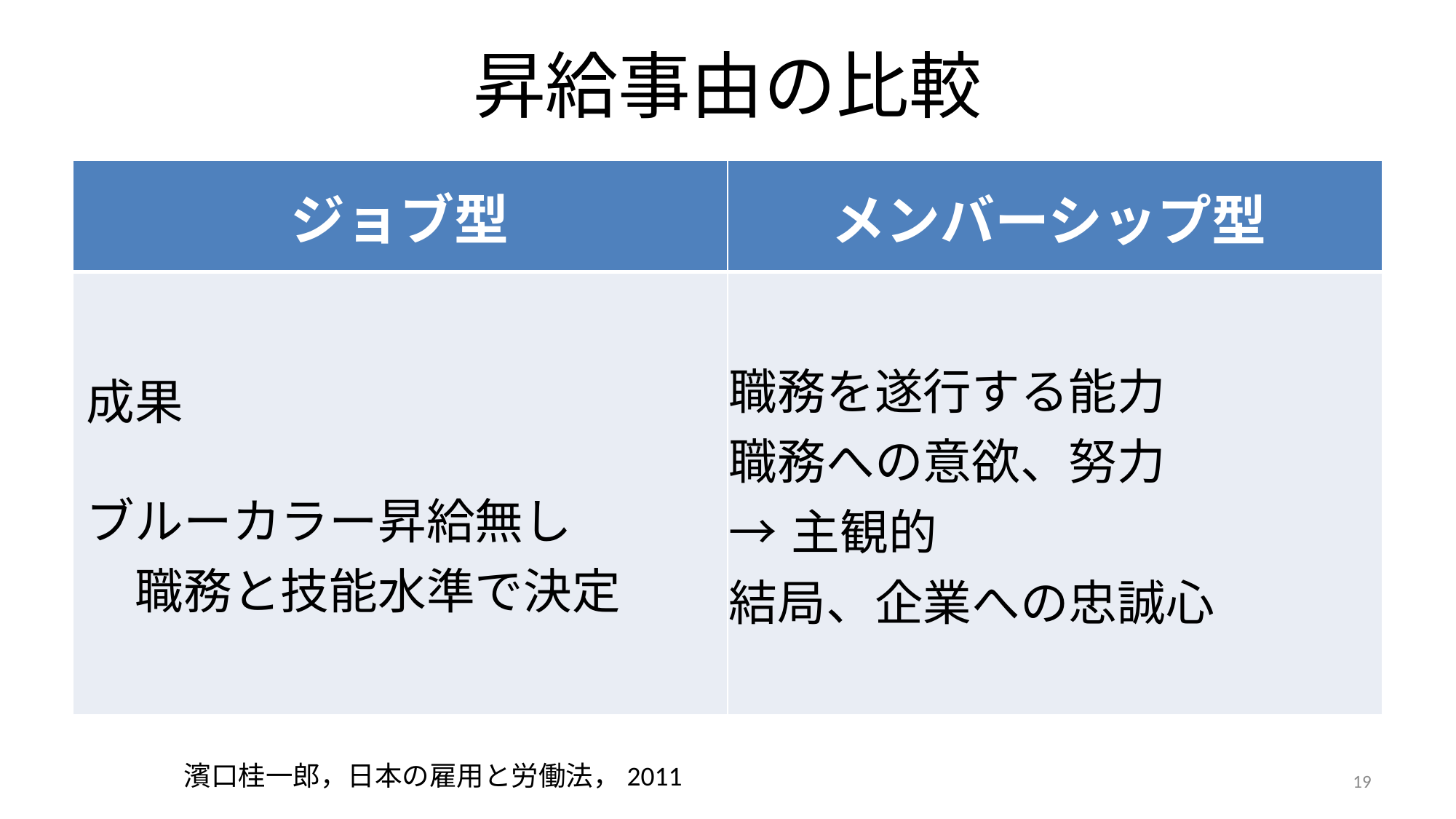

# 昇給事由の比較
| ジョブ型 | メンバーシップ型 |
| --- | --- |
| 成果 ブルーカラー昇給無し 　職務と技能水準で決定 | 職務を遂行する能力 職務への意欲、努力 →主観的 結局、企業への忠誠心 |
濱口桂一郎，日本の雇用と労働法，2011
19